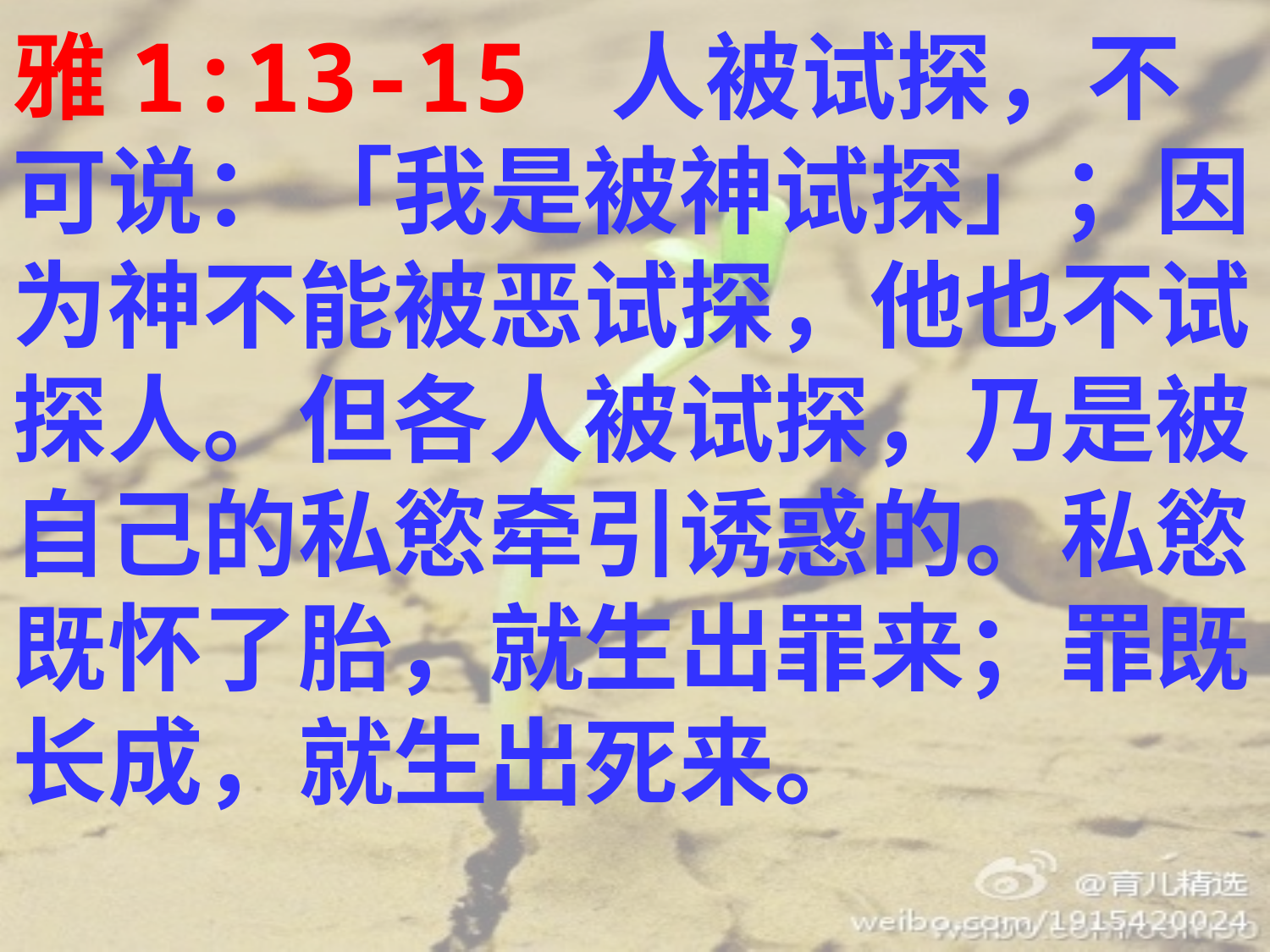

雅1:13-15 人被试探，不可说：「我是被神试探」；因为神不能被恶试探，他也不试探人。但各人被试探，乃是被自己的私慾牵引诱惑的。私慾既怀了胎，就生出罪来；罪既长成，就生出死来。